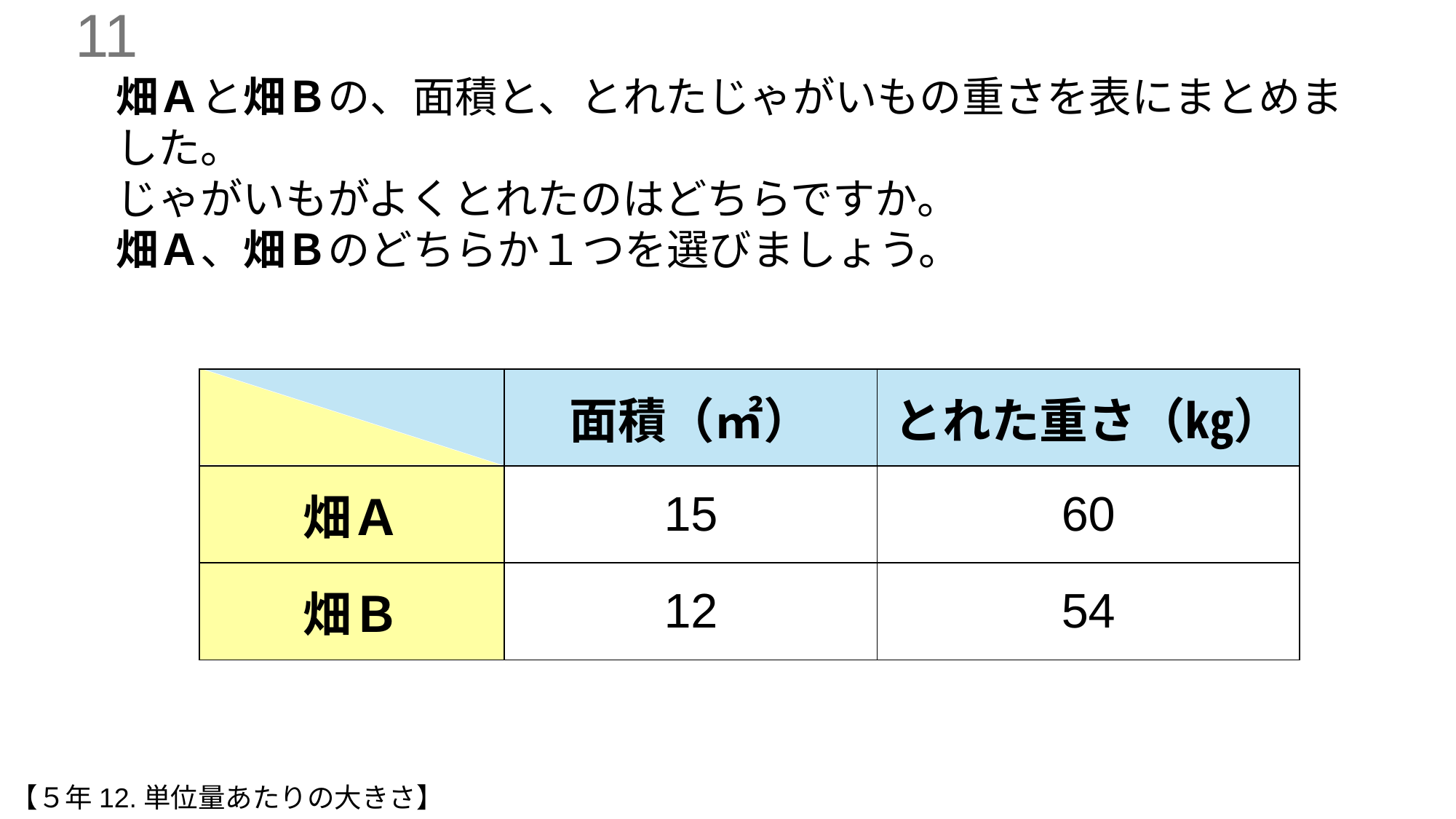

11
畑Ａと畑Ｂの、面積と、とれたじゃがいもの重さを表にまとめました。
じゃがいもがよくとれたのはどちらですか。
畑Ａ、畑Ｂのどちらか１つを選びましょう。
|  | 面積（㎡） | とれた重さ（㎏） |
| --- | --- | --- |
| 畑Ａ | 15 | 60 |
| 畑Ｂ | 12 | 54 |

【５年12.単位量あたりの大きさ】